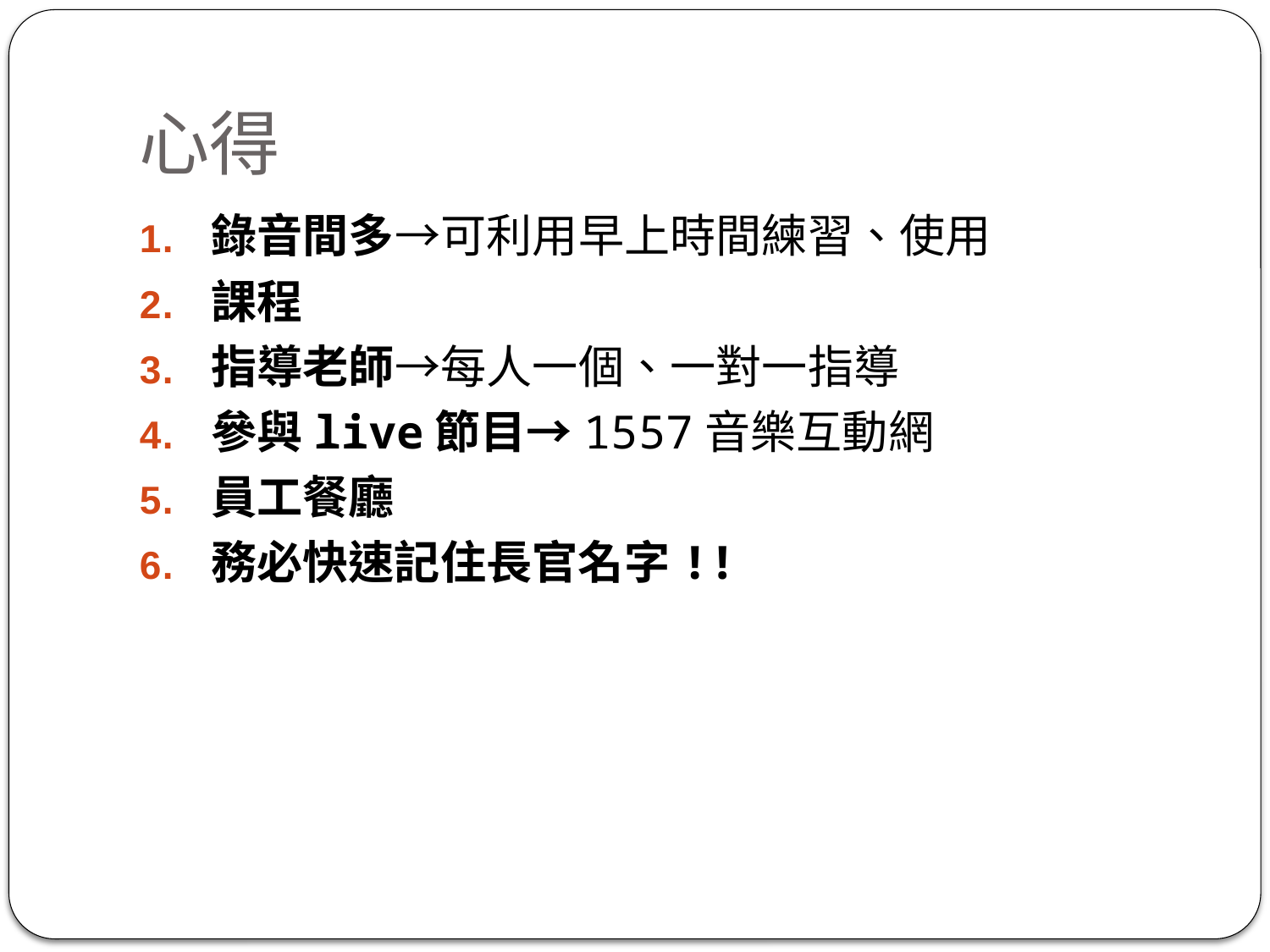

# 心得
錄音間多→可利用早上時間練習、使用
課程
指導老師→每人一個、一對一指導
參與live節目→1557音樂互動網
員工餐廳
務必快速記住長官名字!!